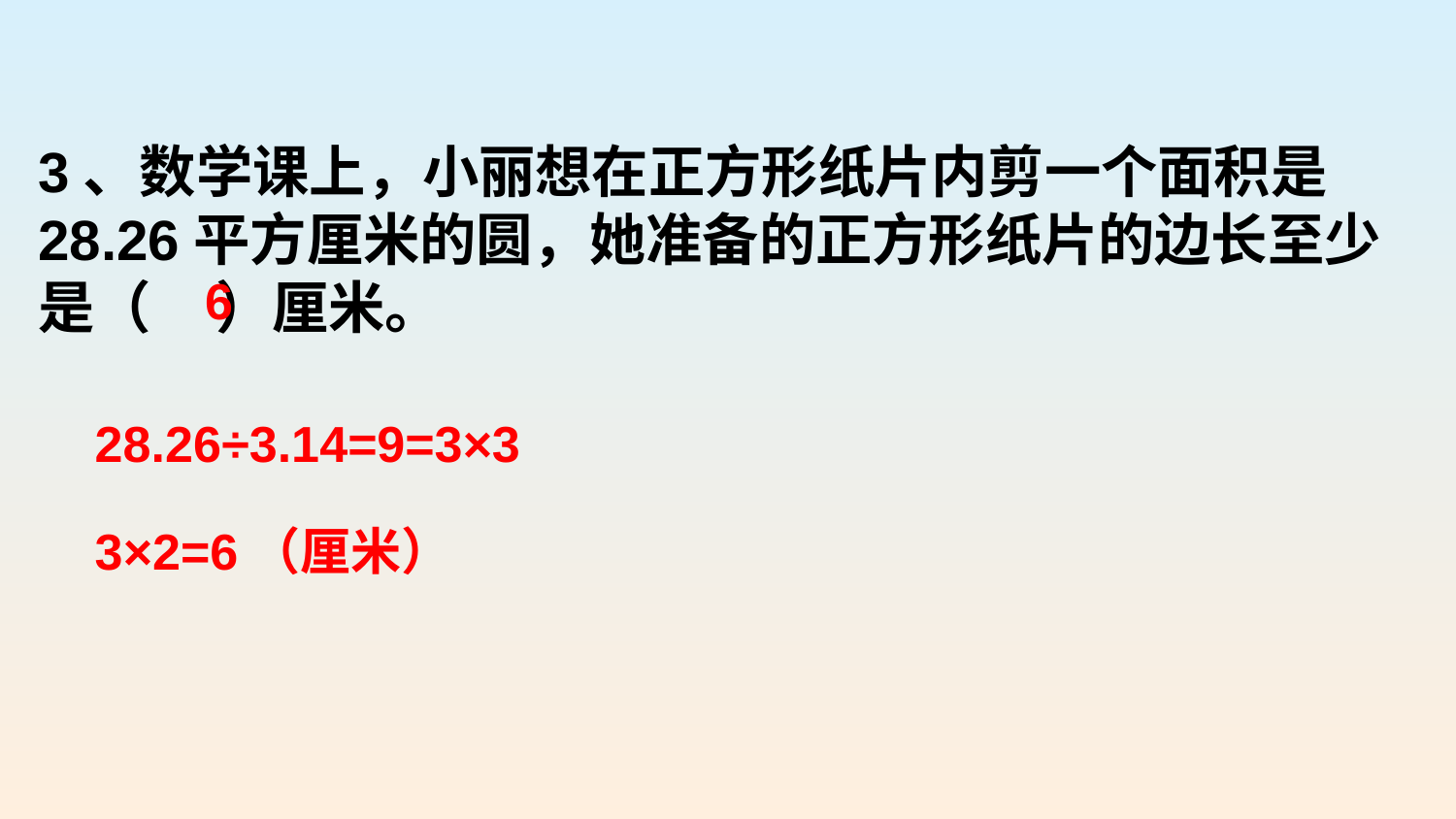

3、数学课上，小丽想在正方形纸片内剪一个面积是28.26平方厘米的圆，她准备的正方形纸片的边长至少是（     ）厘米。
6
28.26÷3.14=9=3×3
3×2=6（厘米）